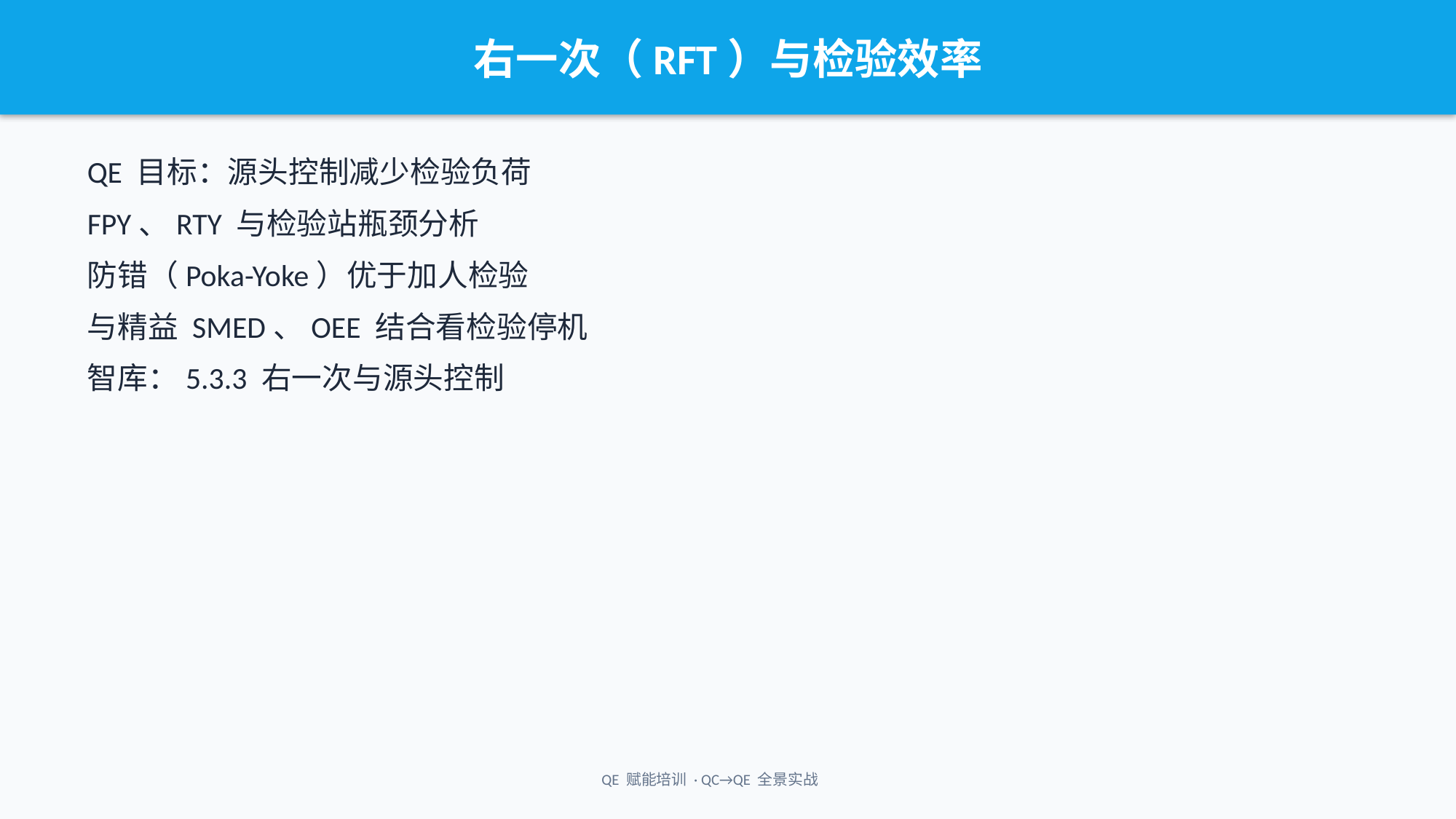

右一次（RFT）与检验效率
QE 目标：源头控制减少检验负荷
FPY、RTY 与检验站瓶颈分析
防错（Poka-Yoke）优于加人检验
与精益 SMED、OEE 结合看检验停机
智库：5.3.3 右一次与源头控制
QE 赋能培训 · QC→QE 全景实战